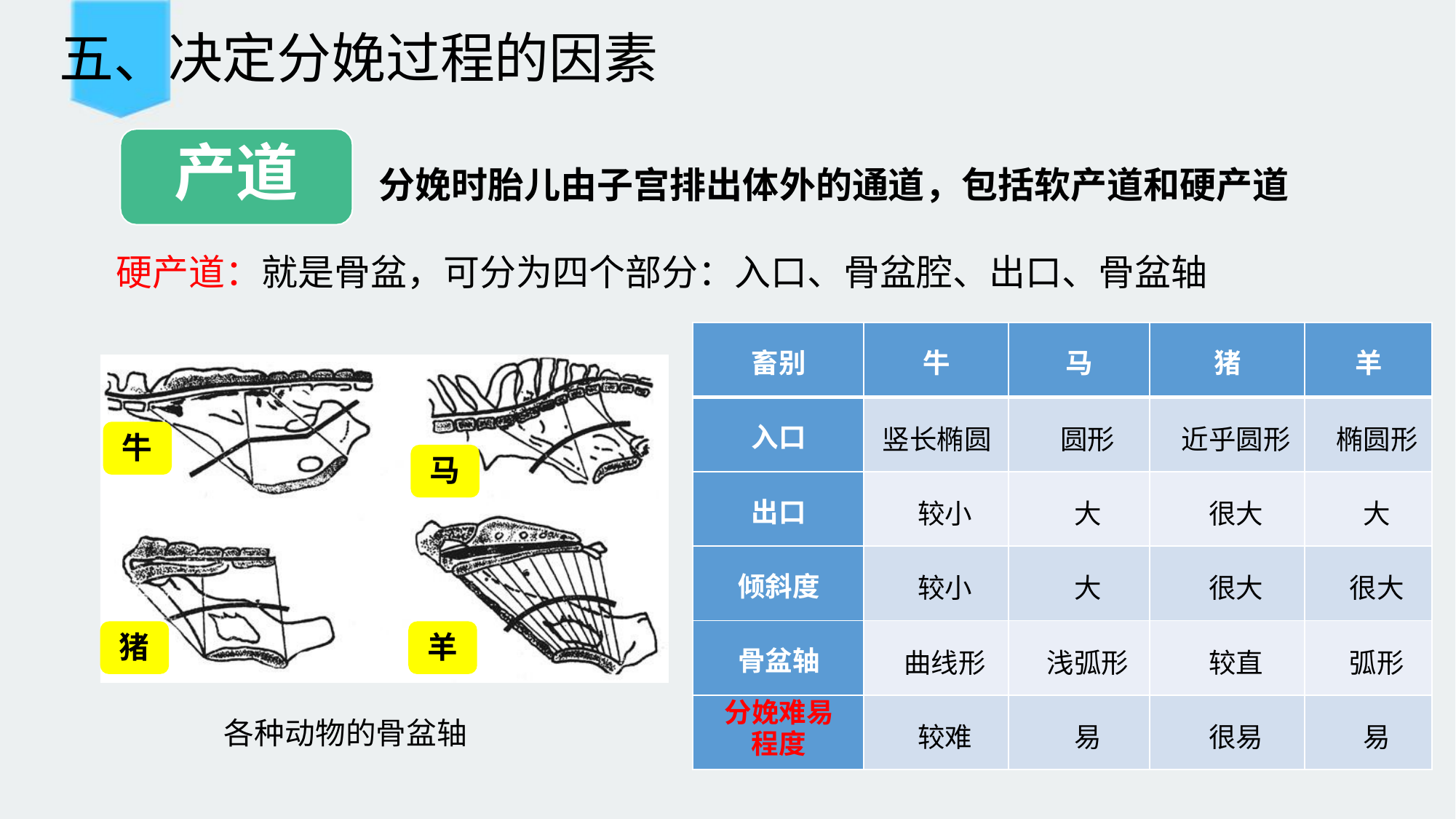

# 五、决定分娩过程的因素

产道
分娩时胎儿由子宫排出体外的通道，包括软产道和硬产道
硬产道：就是骨盆，可分为四个部分：入口、骨盆腔、出口、骨盆轴
| 畜别 | 牛 | 马 | 猪 | 羊 |
| --- | --- | --- | --- | --- |
| 入口 | 竖长椭圆 | 圆形 | 近乎圆形 | 椭圆形 |
| 出口 | 较小 | 大 | 很大 | 大 |
| 倾斜度 | 较小 | 大 | 很大 | 很大 |
| 骨盆轴 | 曲线形 | 浅弧形 | 较直 | 弧形 |
| 分娩难易 程度 | 较难 | 易 | 很易 | 易 |

牛

马

猪
羊
各种动物的骨盆轴